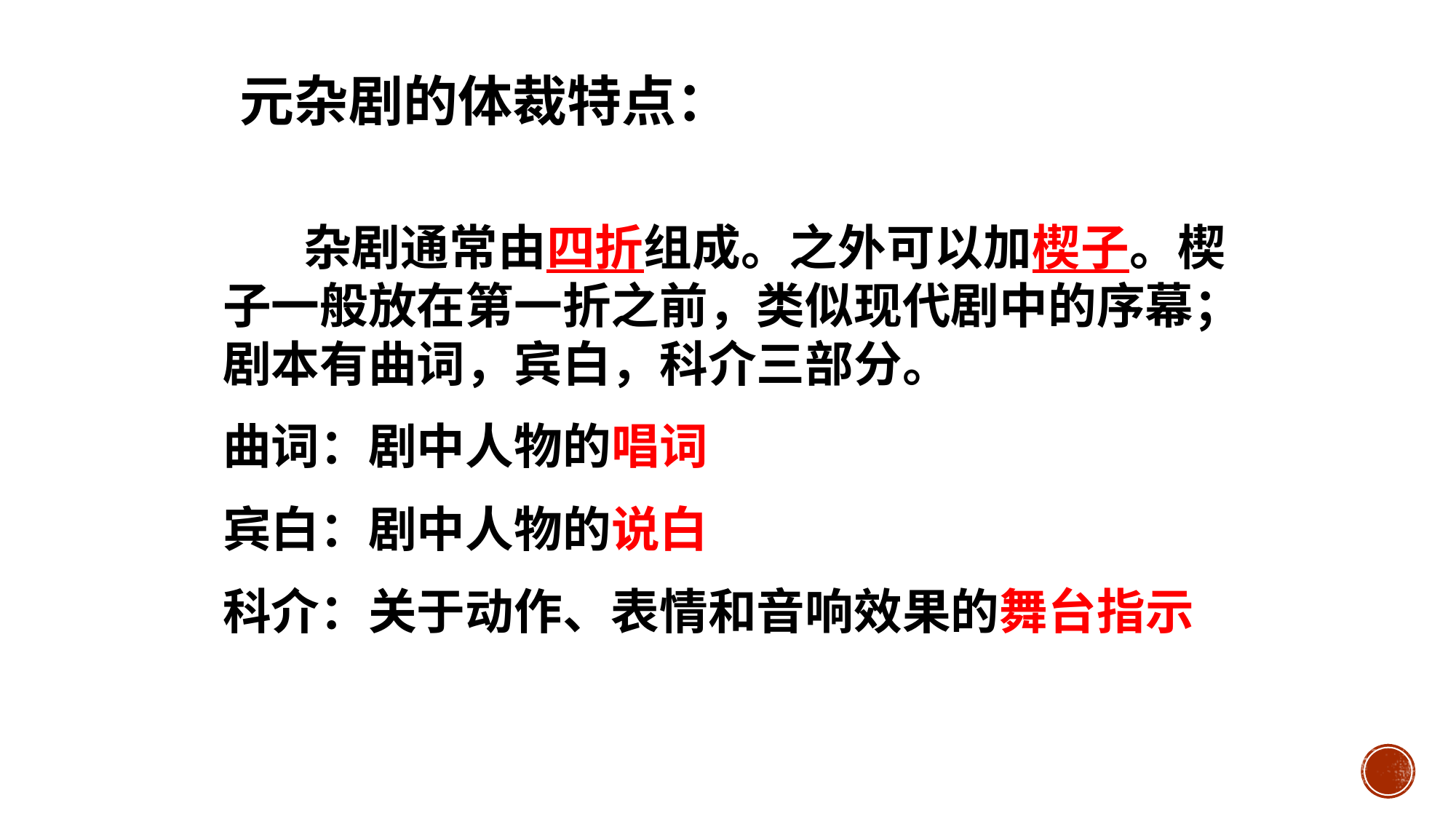

元杂剧的体裁特点：
　　 杂剧通常由四折组成。之外可以加楔子。楔子一般放在第一折之前，类似现代剧中的序幕；剧本有曲词，宾白，科介三部分。
曲词：剧中人物的唱词
宾白：剧中人物的说白
科介：关于动作、表情和音响效果的舞台指示